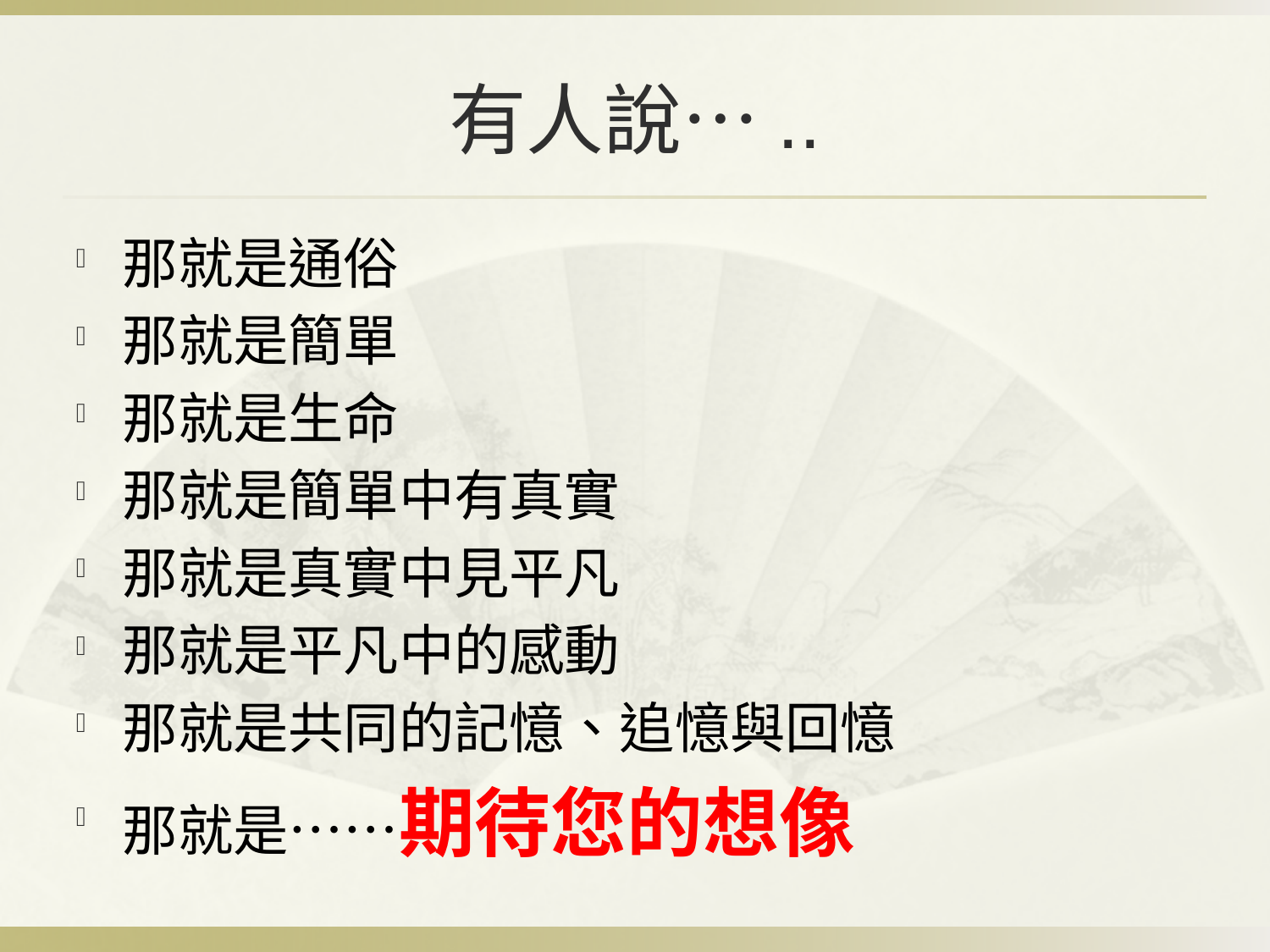

# 有人說…..
那就是通俗
那就是簡單
那就是生命
那就是簡單中有真實
那就是真實中見平凡
那就是平凡中的感動
那就是共同的記憶、追憶與回憶
那就是……期待您的想像